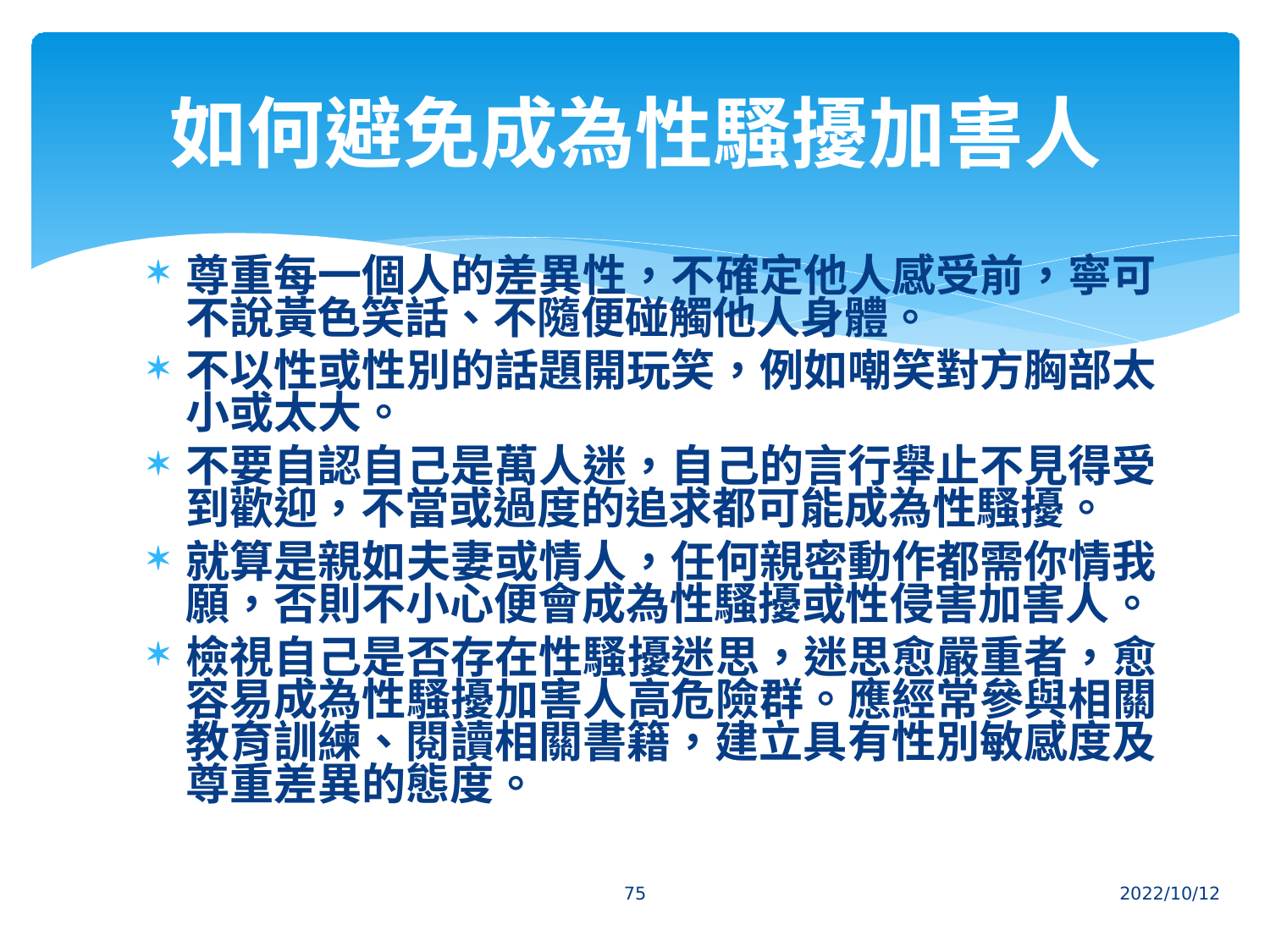

# 如何避免成為性騷擾加害人
尊重每一個人的差異性，不確定他人感受前，寧可 不說黃色笑話、不隨便碰觸他人身體。
不以性或性別的話題開玩笑，例如嘲笑對方胸部太 小或太大。
不要自認自己是萬人迷，自己的言行舉止不見得受 到歡迎，不當或過度的追求都可能成為性騷擾。
就算是親如夫妻或情人，任何親密動作都需你情我 願，否則不小心便會成為性騷擾或性侵害加害人。
檢視自己是否存在性騷擾迷思，迷思愈嚴重者，愈 容易成為性騷擾加害人高危險群。應經常參與相關 教育訓練、閱讀相關書籍，建立具有性別敏感度及 尊重差異的態度。
75
2022/10/12